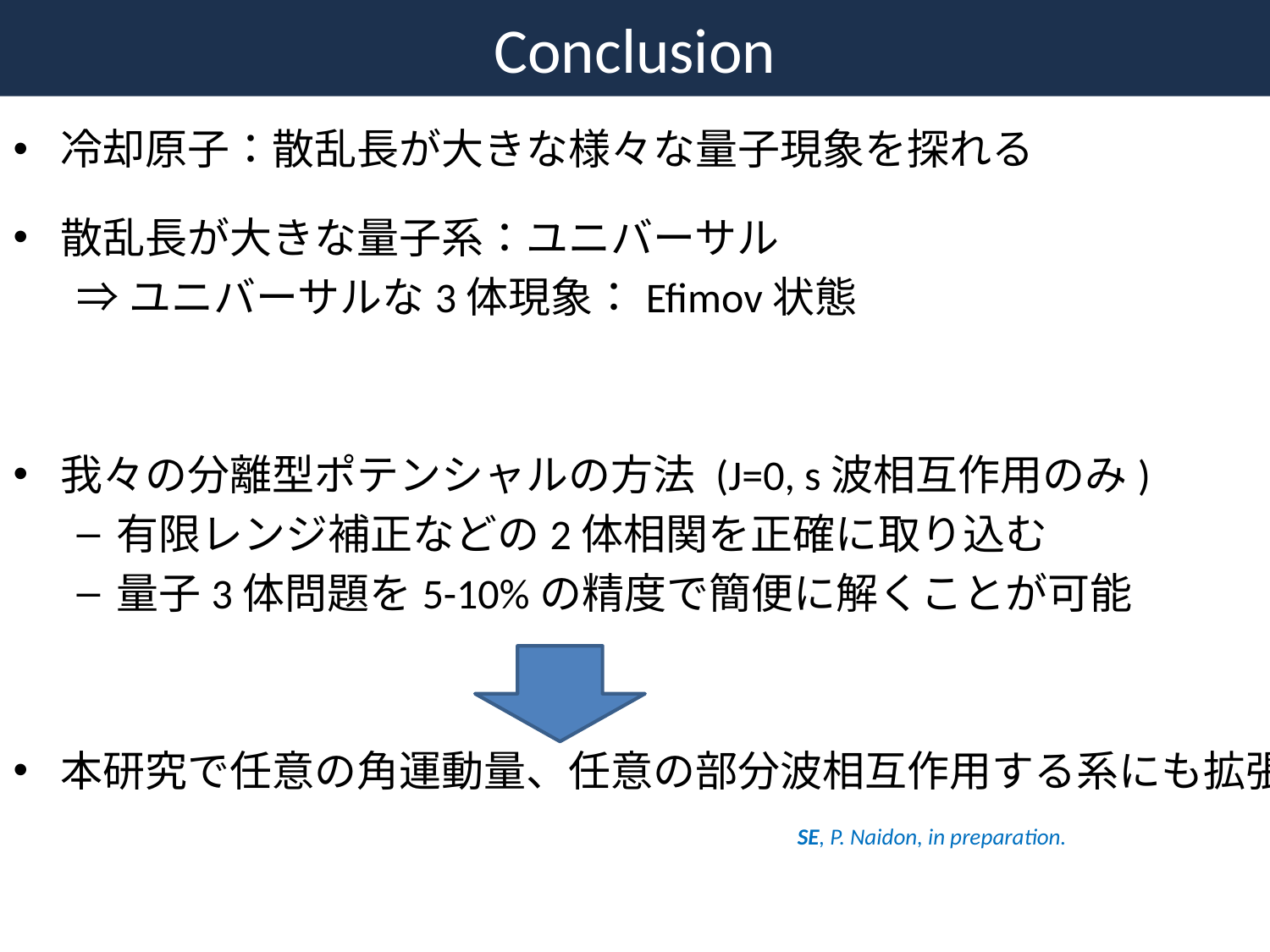

Conclusion
冷却原子：散乱長が大きな様々な量子現象を探れる

散乱長が大きな量子系：ユニバーサル
⇒ユニバーサルな3体現象：Efimov状態

我々の分離型ポテンシャルの方法 (J=0, s波相互作用のみ)
有限レンジ補正などの2体相関を正確に取り込む
量子3体問題を5-10%の精度で簡便に解くことが可能

本研究で任意の角運動量、任意の部分波相互作用する系にも拡張

SE, P. Naidon, in preparation.